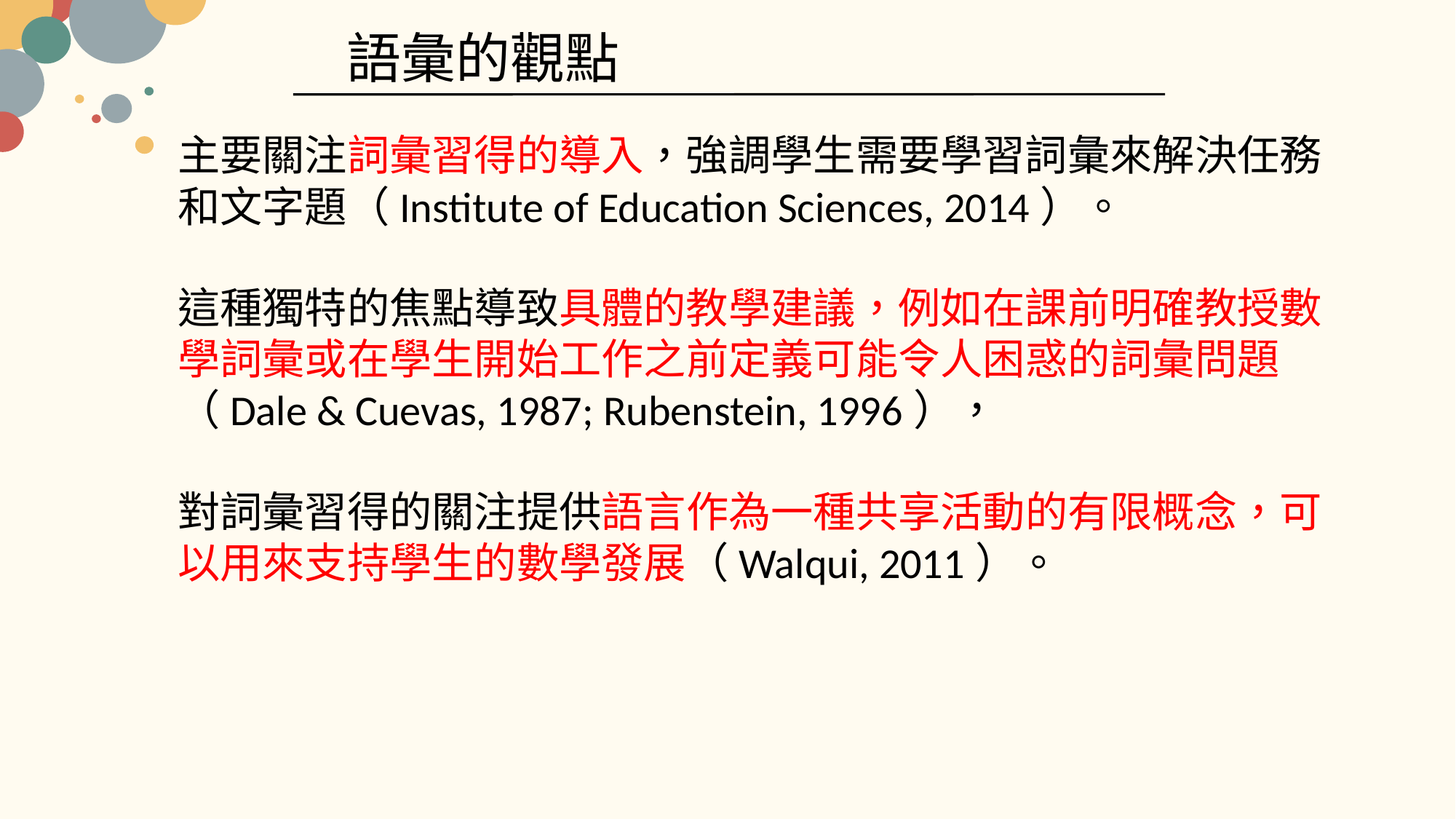

語彙的觀點
主要關注詞彙習得的導入，強調學生需要學習詞彙來解決任務和文字題（Institute of Education Sciences, 2014）。

這種獨特的焦點導致具體的教學建議，例如在課前明確教授數學詞彙或在學生開始工作之前定義可能令人困惑的詞彙問題（Dale & Cuevas, 1987; Rubenstein, 1996），

對詞彙習得的關注提供語言作為一種共享活動的有限概念，可以用來支持學生的數學發展（Walqui, 2011）。